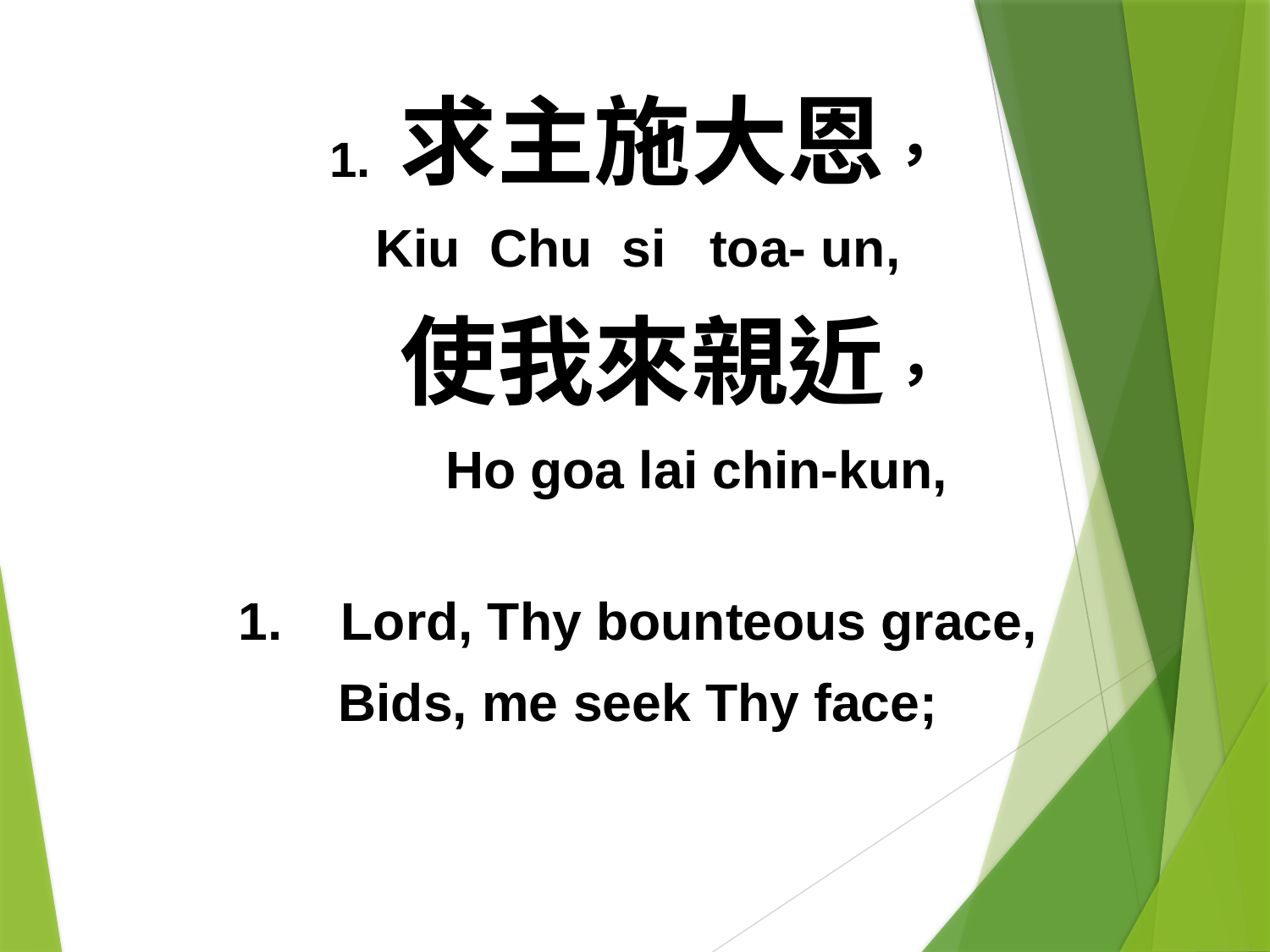

1. 求主施大恩，
Kiu  Chu  si   toa- un,
  使我來親近，
        Ho goa lai chin-kun,

1.    Lord, Thy bounteous grace,
Bids, me seek Thy face;